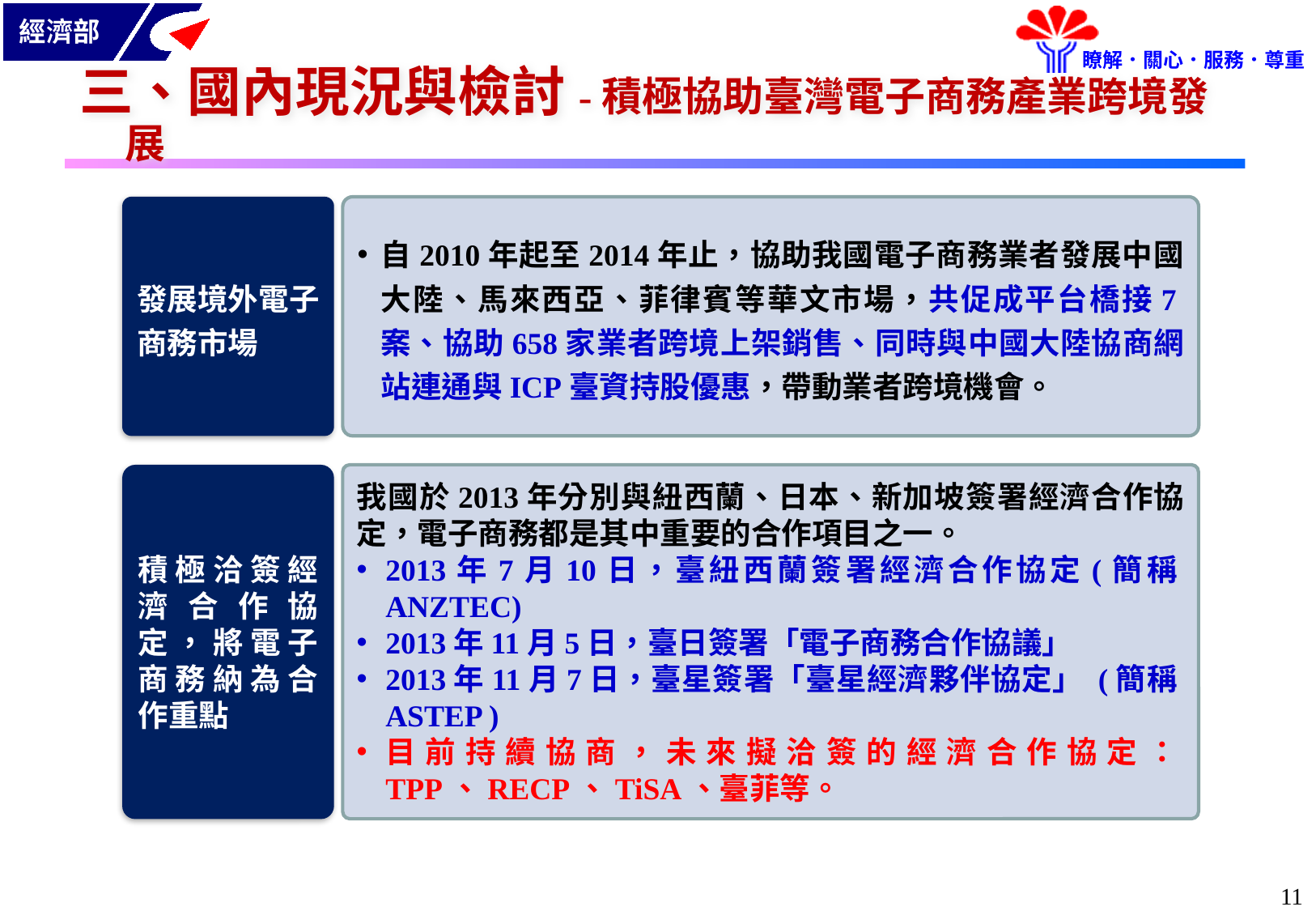

# 三、國內現況與檢討-積極協助臺灣電子商務產業跨境發展
發展境外電子商務市場
自2010年起至2014年止，協助我國電子商務業者發展中國大陸、馬來西亞、菲律賓等華文市場，共促成平台橋接7案、協助658家業者跨境上架銷售、同時與中國大陸協商網站連通與ICP臺資持股優惠，帶動業者跨境機會。
積極洽簽經濟合作協定，將電子商務納為合作重點
我國於2013年分別與紐西蘭、日本、新加坡簽署經濟合作協定，電子商務都是其中重要的合作項目之一。
2013年7月10日，臺紐西蘭簽署經濟合作協定(簡稱ANZTEC)
2013年11月5日，臺日簽署「電子商務合作協議」
2013年11月7日，臺星簽署「臺星經濟夥伴協定」 (簡稱ASTEP )
目前持續協商，未來擬洽簽的經濟合作協定：TPP、RECP、TiSA、臺菲等。
11